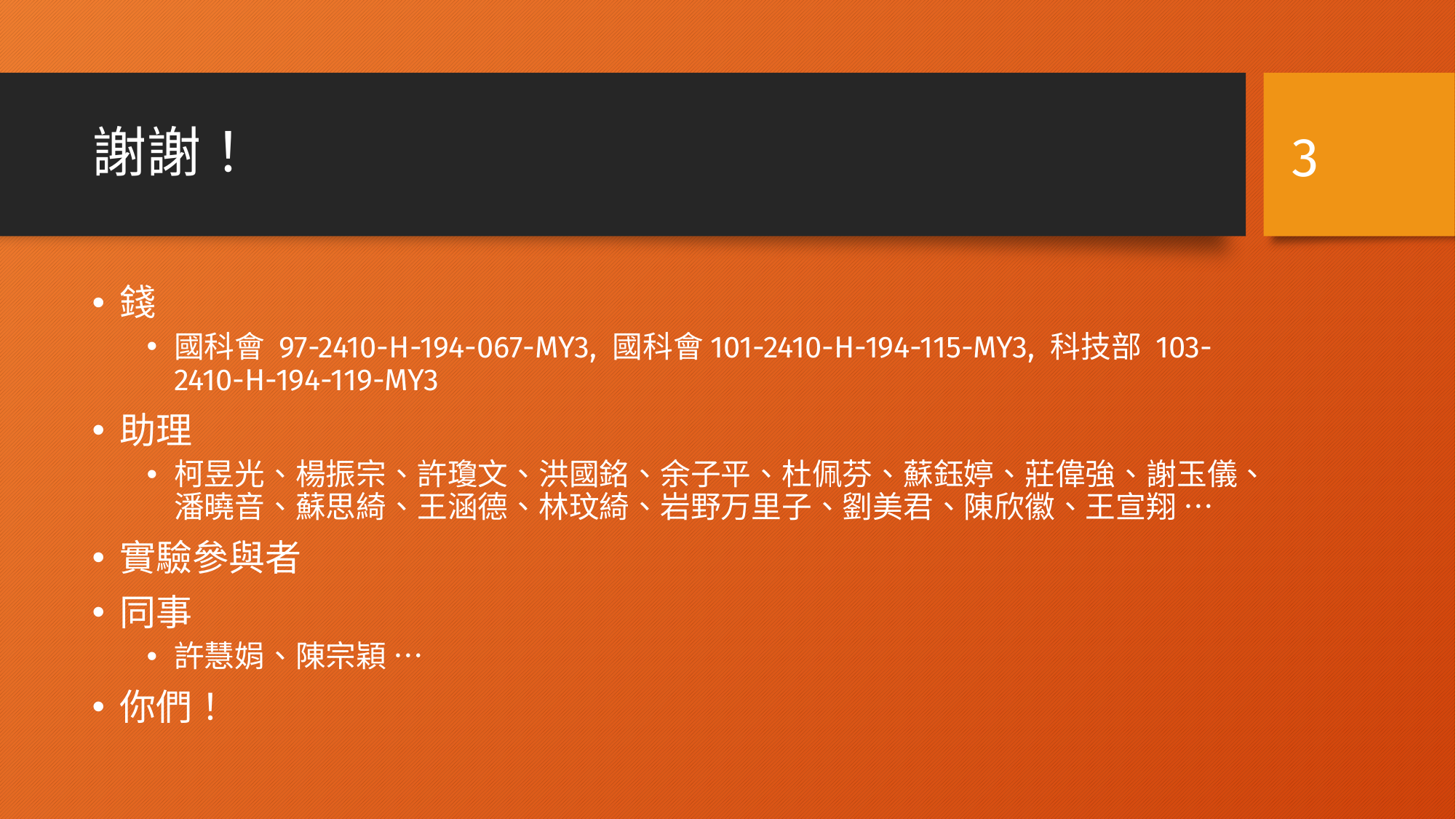

3
# 謝謝！
錢
國科會 97-2410-H-194-067-MY3, 國科會101-2410-H-194-115-MY3, 科技部 103-2410-H-194-119-MY3
助理
柯昱光、楊振宗、許瓊文、洪國銘、余子平、杜佩芬、蘇鈺婷、莊偉強、謝玉儀、潘曉音、蘇思綺、王涵德、林玟綺、岩野万里子、劉美君、陳欣徽、王宣翔 …
實驗參與者
同事
許慧娟、陳宗穎 …
你們！